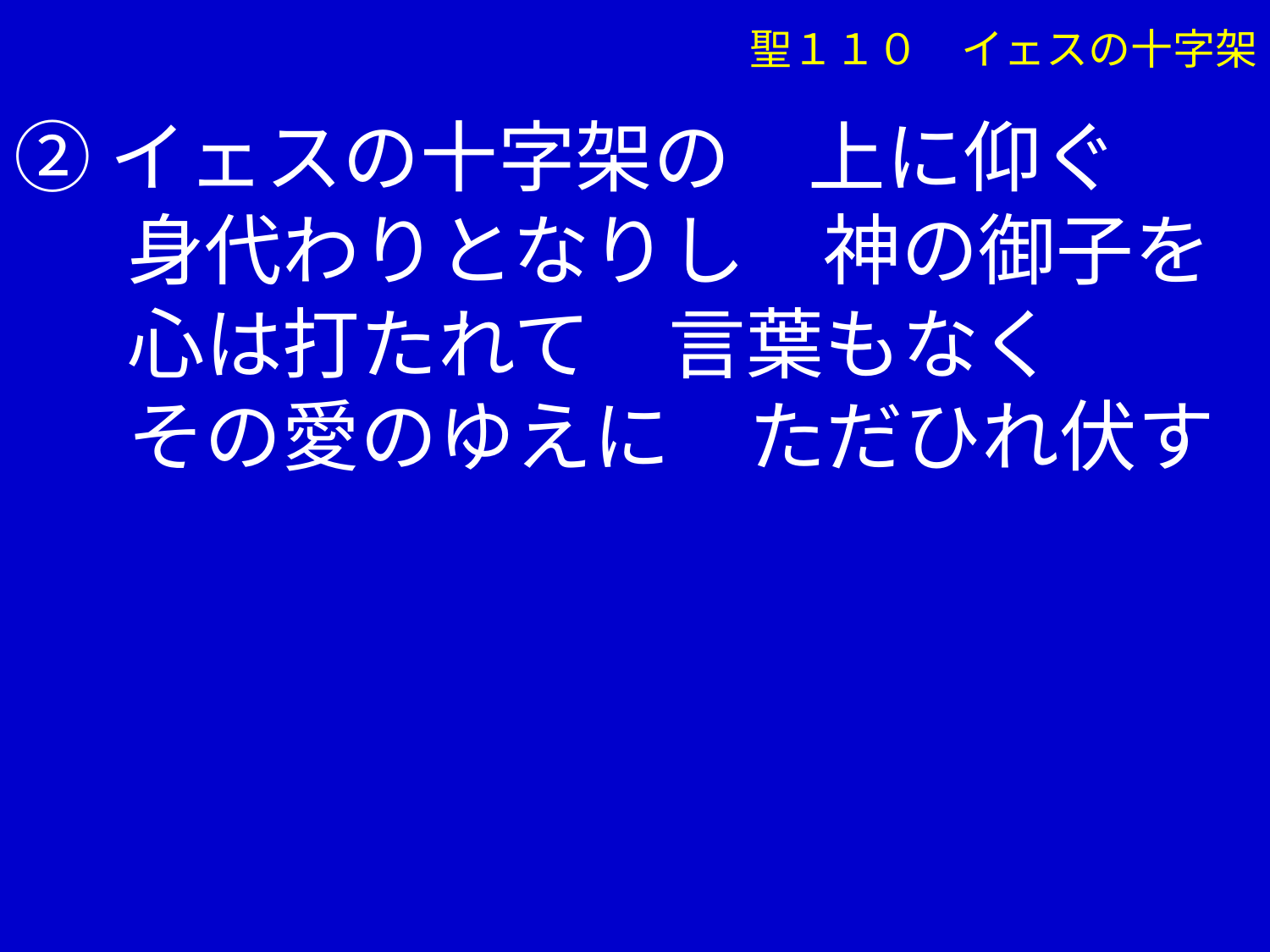

聖１１０　イェスの十字架
②イェスの十字架の　上に仰ぐ
 　身代わりとなりし　神の御子を
 　心は打たれて　言葉もなく
 　その愛のゆえに　ただひれ伏す